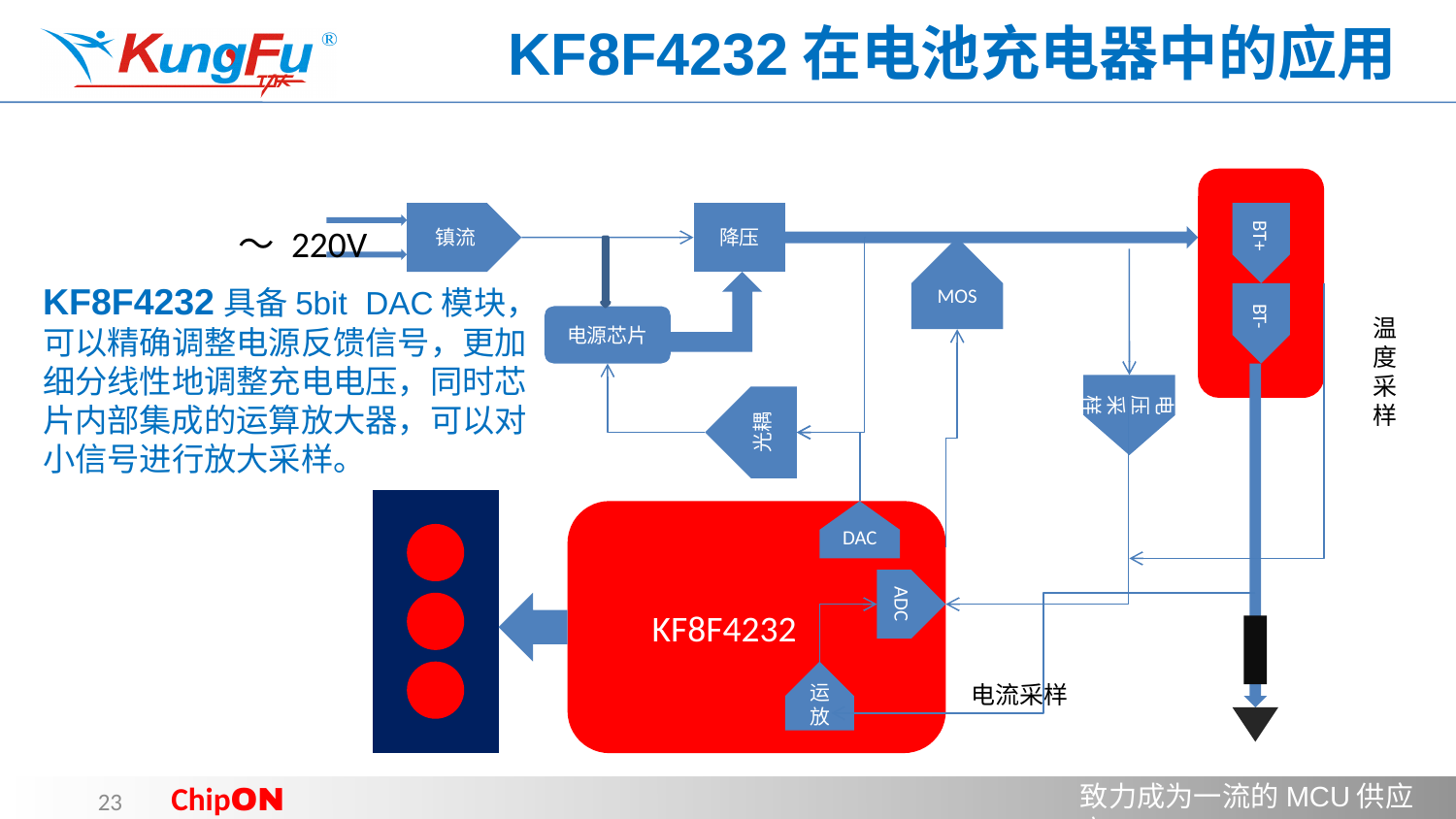

# KF8F4232在电池充电器中的应用

镇流
降压
～ 220V

BT+

MOS

KF8F4232具备5bit  DAC模块，可以精确调整电源反馈信号，更加细分线性地调整充电电压，同时芯片内部集成的运算放大器，可以对小信号进行放大采样。

BT-
电源芯片
温度采样

电压采样
光耦

DAC
       KF8F4232

ADC

运放
电流采样

23